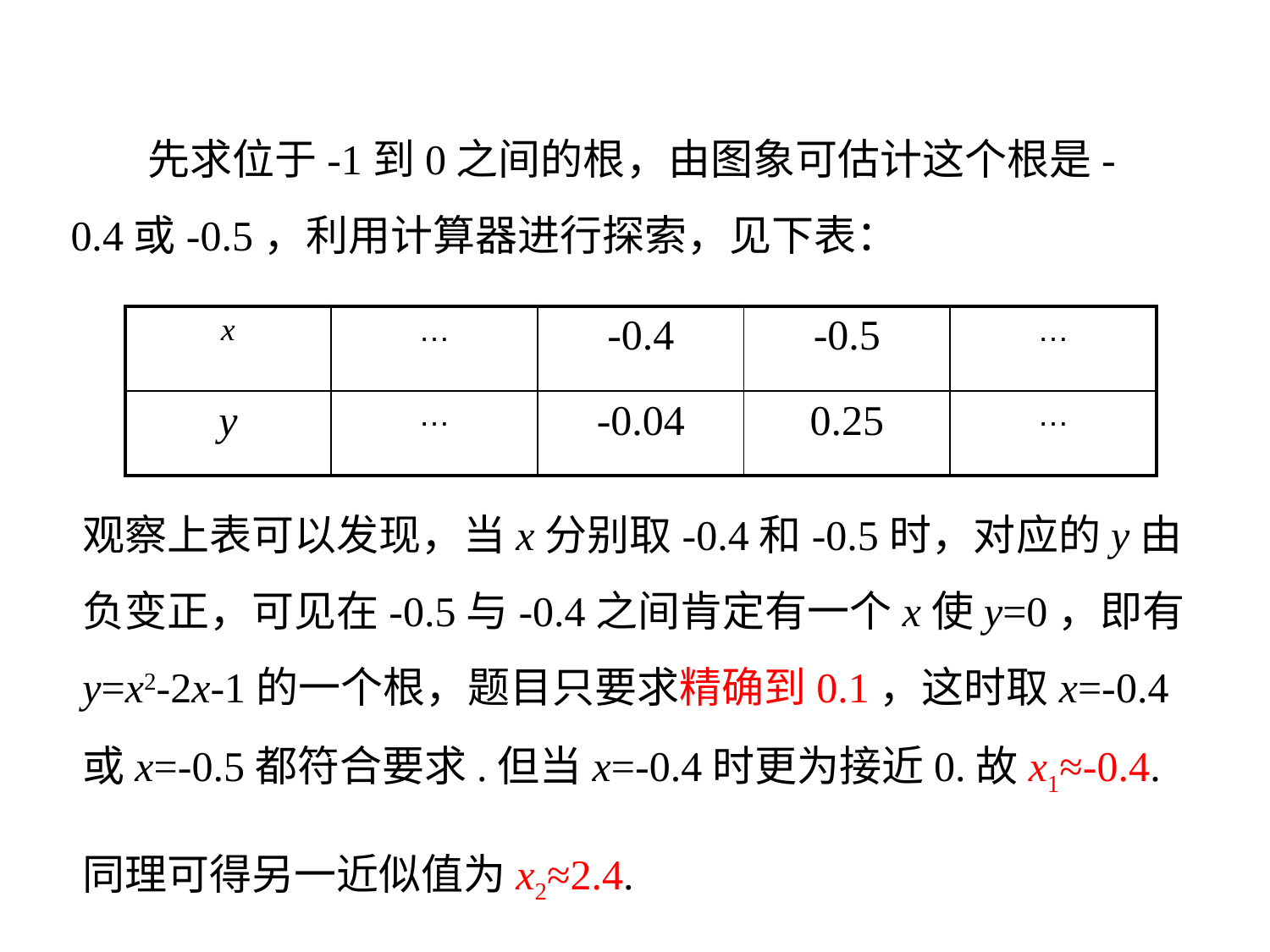

先求位于-1到0之间的根，由图象可估计这个根是-0.4或-0.5，利用计算器进行探索，见下表：
| x | … | -0.4 | -0.5 | … |
| --- | --- | --- | --- | --- |
| y | … | -0.04 | 0.25 | … |
观察上表可以发现，当x分别取-0.4和-0.5时，对应的y由负变正，可见在-0.5与-0.4之间肯定有一个x使y=0，即有y=x2-2x-1的一个根，题目只要求精确到0.1，这时取x=-0.4或x=-0.5都符合要求.但当x=-0.4时更为接近0.故x1≈-0.4.
同理可得另一近似值为x2≈2.4.